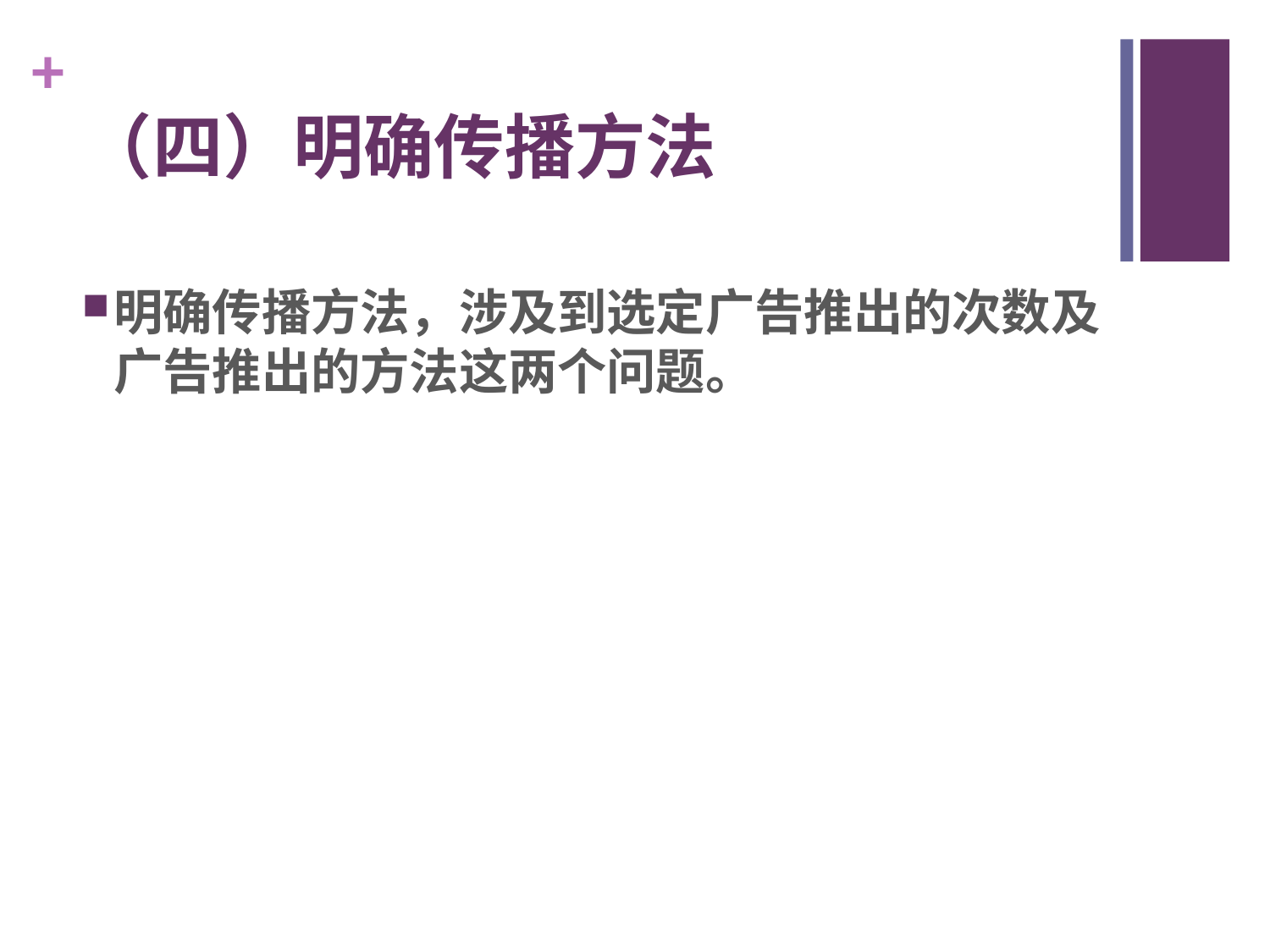

# （四）明确传播方法
明确传播方法，涉及到选定广告推出的次数及广告推出的方法这两个问题。